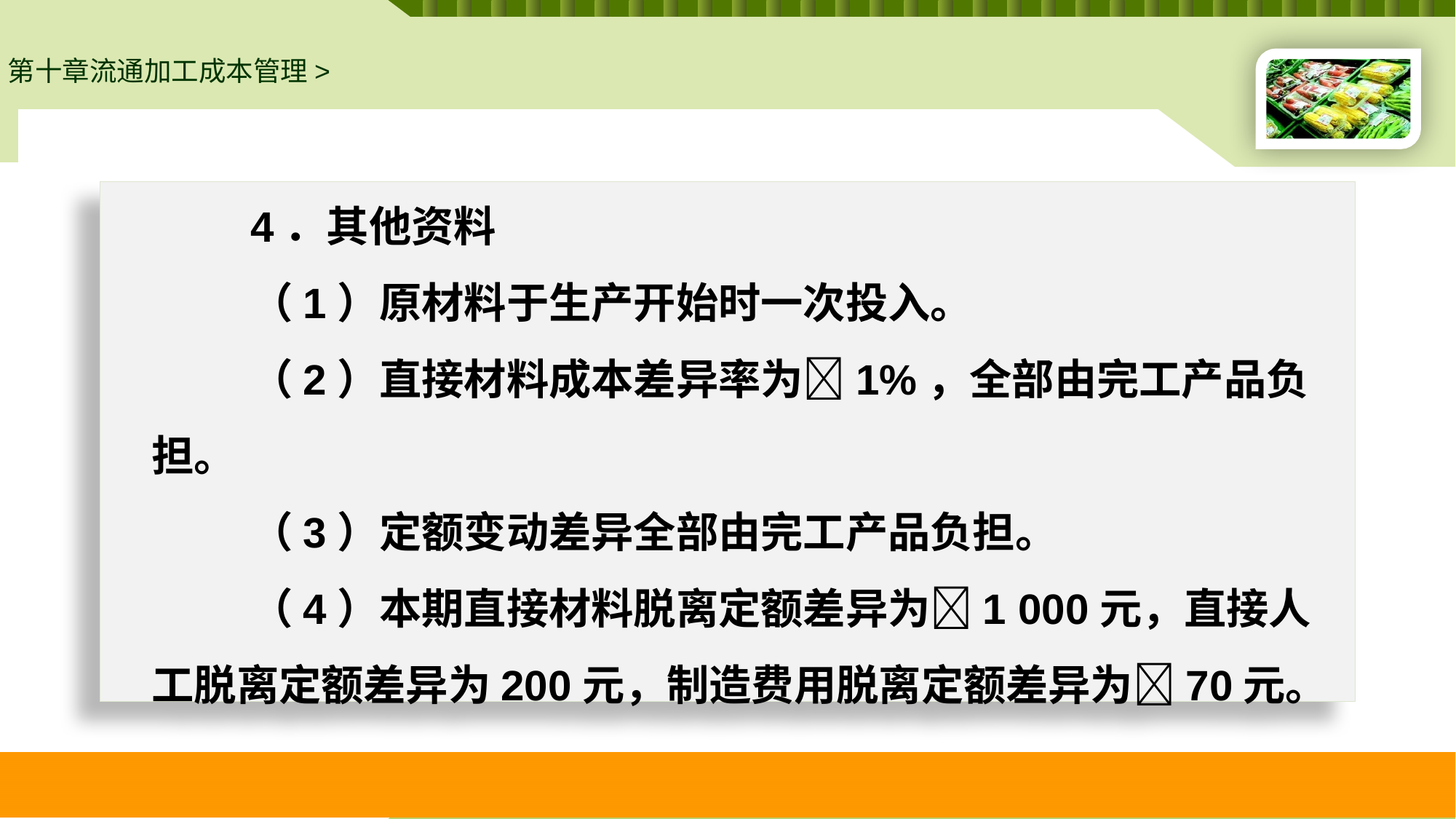

第十章流通加工成本管理>
4．其他资料
（1）原材料于生产开始时一次投入。
（2）直接材料成本差异率为−1%，全部由完工产品负担。
（3）定额变动差异全部由完工产品负担。
（4）本期直接材料脱离定额差异为−1 000元，直接人工脱离定额差异为200元，制造费用脱离定额差异为−70元。